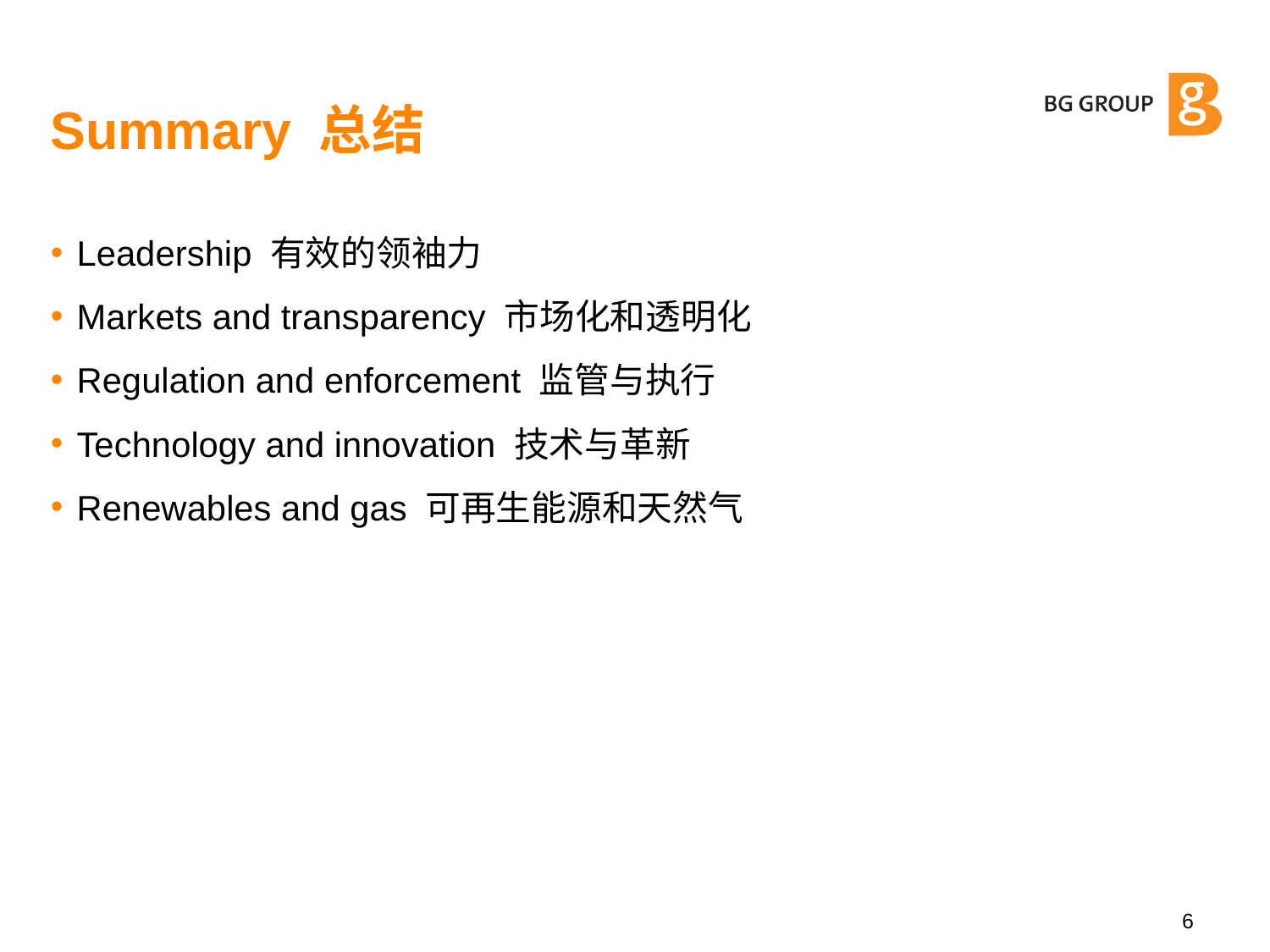

# Summary 总结
Leadership 有效的领袖力
Markets and transparency 市场化和透明化
Regulation and enforcement 监管与执行
Technology and innovation 技术与革新
Renewables and gas 可再生能源和天然气

6